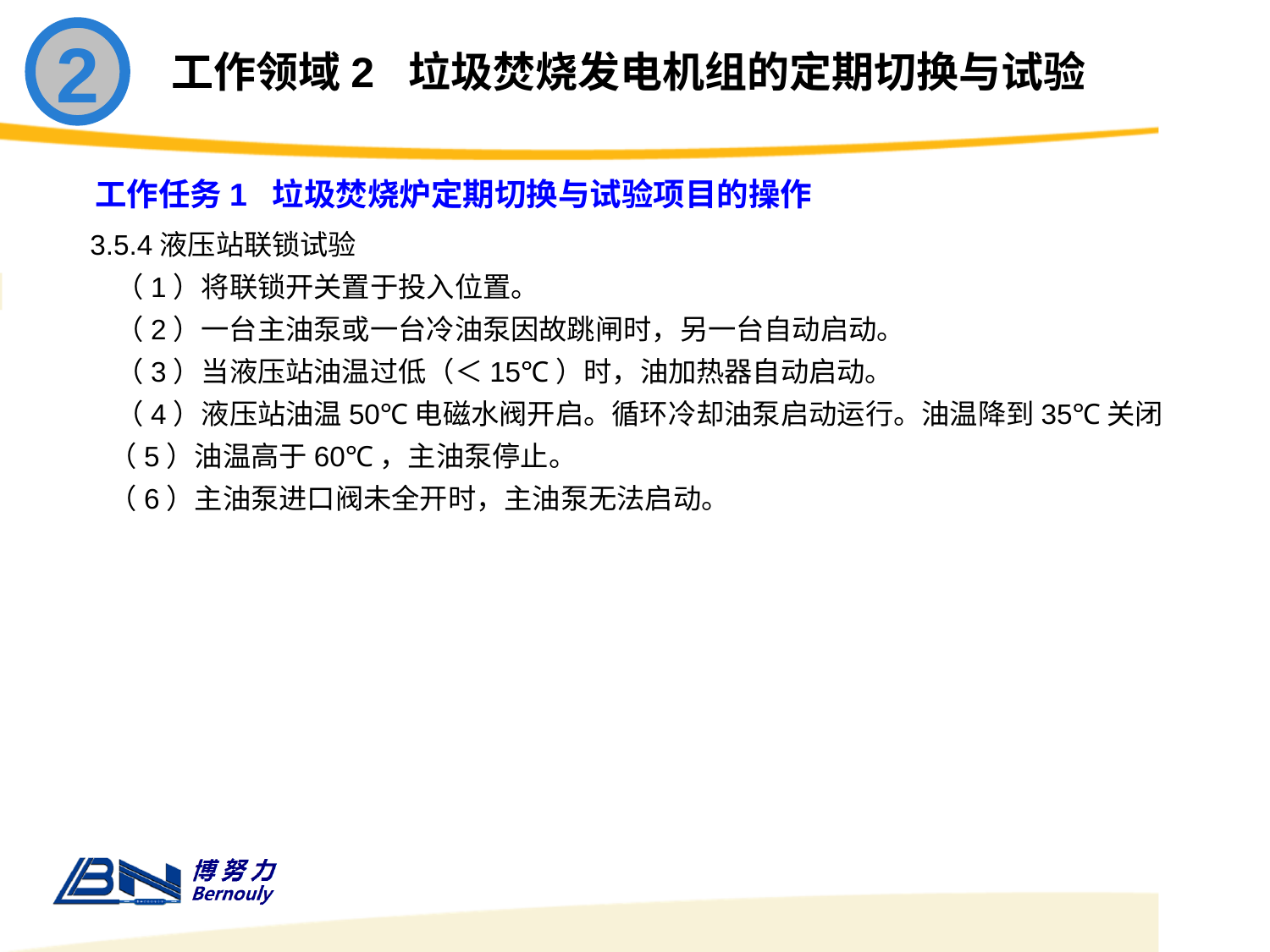

2
工作领域2  垃圾焚烧发电机组的定期切换与试验
工作任务1  垃圾焚烧炉定期切换与试验项目的操作
3.5.4液压站联锁试验
   （1）将联锁开关置于投入位置。
   （2）一台主油泵或一台冷油泵因故跳闸时，另一台自动启动。
   （3）当液压站油温过低（＜15℃）时，油加热器自动启动。
   （4）液压站油温50℃电磁水阀开启。循环冷却油泵启动运行。油温降到35℃关闭
   （5）油温高于60℃，主油泵停止。
   （6）主油泵进口阀未全开时，主油泵无法启动。